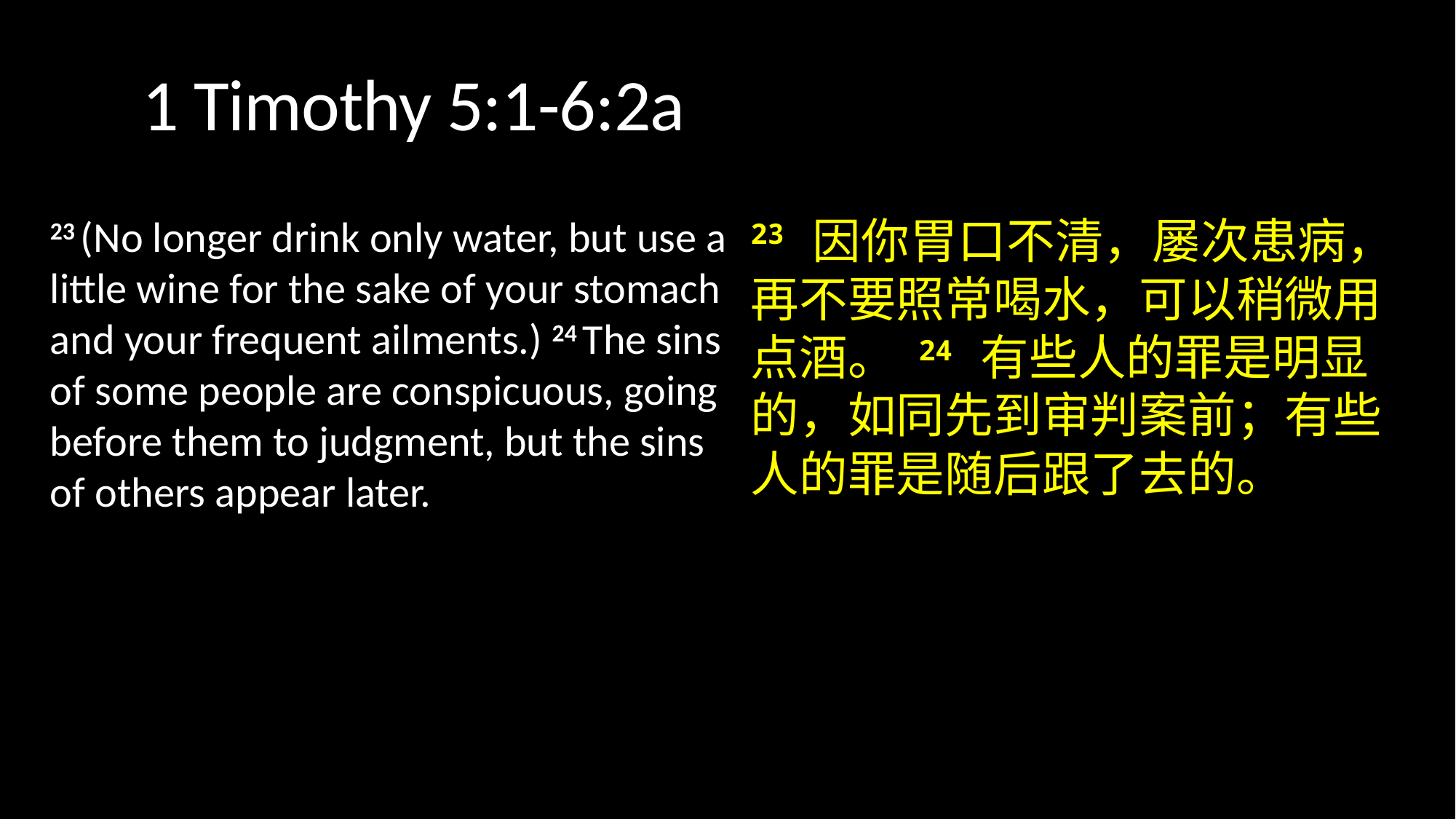

# 1 Timothy 5:1-6:2a
23 (No longer drink only water, but use a little wine for the sake of your stomach and your frequent ailments.) 24 The sins of some people are conspicuous, going before them to judgment, but the sins of others appear later.
23 因你胃口不清，屡次患病，再不要照常喝水，可以稍微用点酒。 24 有些人的罪是明显的，如同先到审判案前；有些人的罪是随后跟了去的。